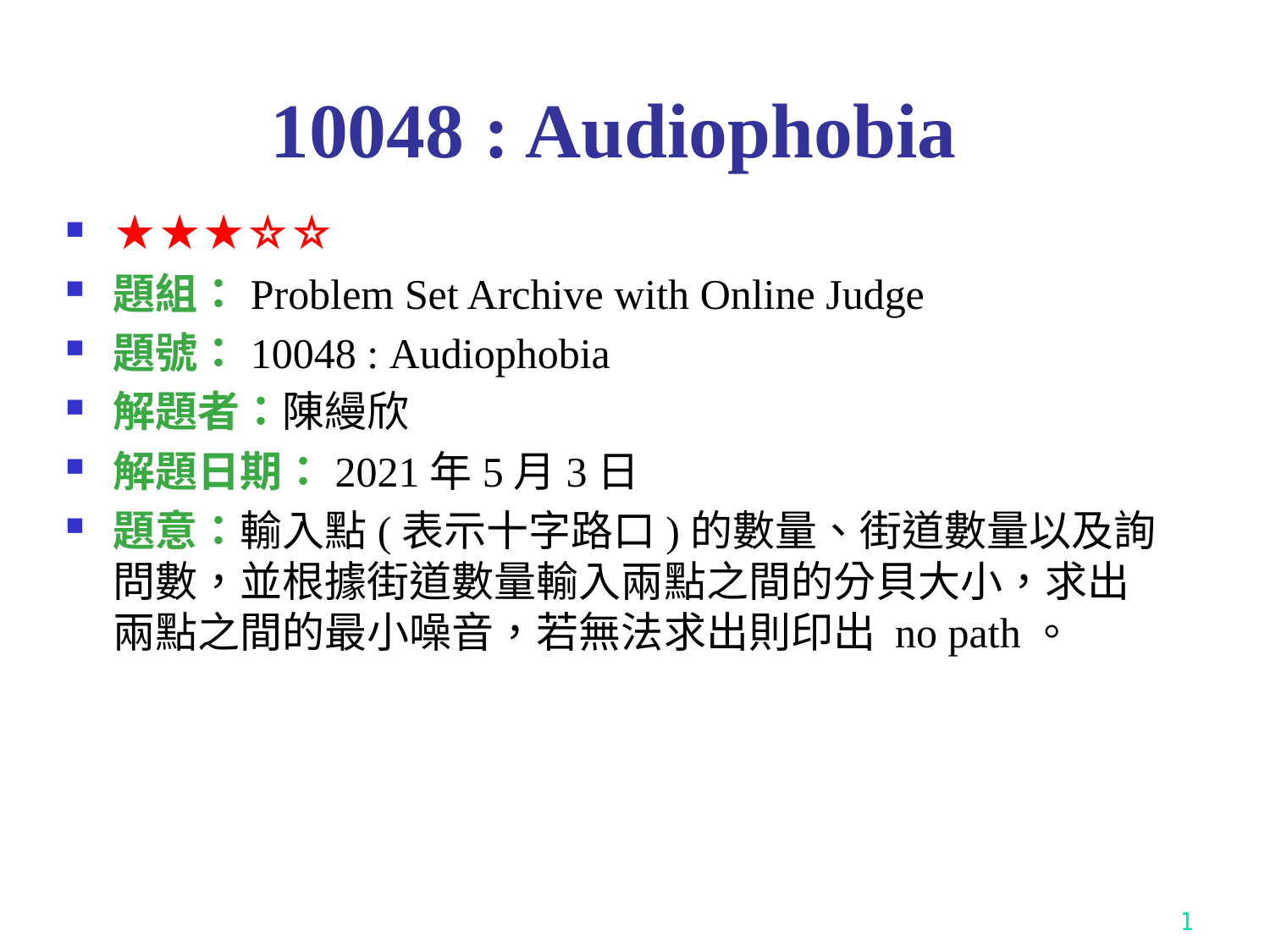

# 10048 : Audiophobia
★★★☆☆
題組：Problem Set Archive with Online Judge
題號：10048 : Audiophobia
解題者：陳縵欣
解題日期：2021年5月3日
題意：輸入點(表示十字路口)的數量、街道數量以及詢問數，並根據街道數量輸入兩點之間的分貝大小，求出兩點之間的最小噪音，若無法求出則印出 no path。
1